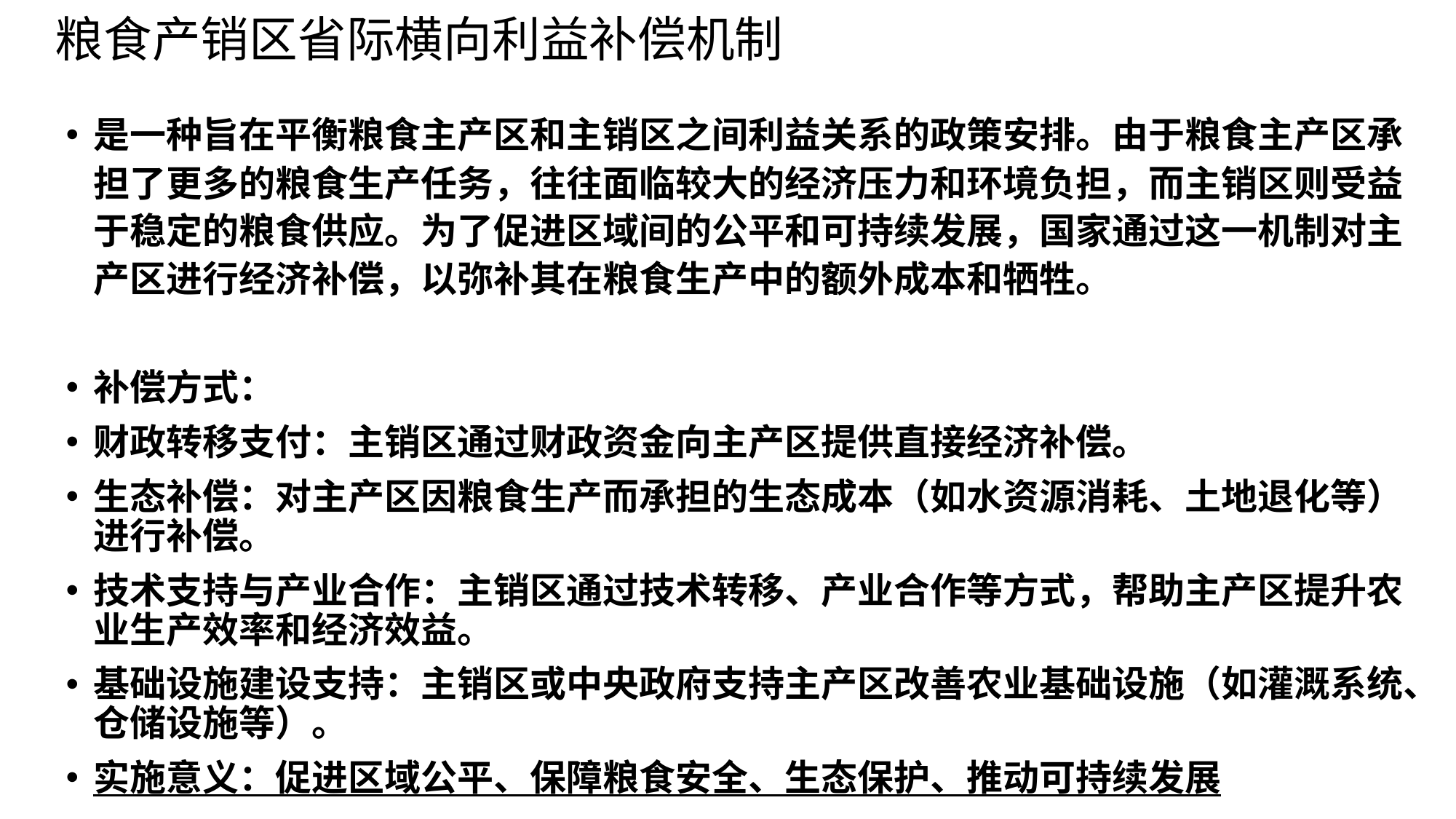

粮食产销区省际横向利益补偿机制
是一种旨在平衡粮食主产区和主销区之间利益关系的政策安排。由于粮食主产区承担了更多的粮食生产任务，往往面临较大的经济压力和环境负担，而主销区则受益于稳定的粮食供应。为了促进区域间的公平和可持续发展，国家通过这一机制对主产区进行经济补偿，以弥补其在粮食生产中的额外成本和牺牲。

补偿方式：
财政转移支付：主销区通过财政资金向主产区提供直接经济补偿。
生态补偿：对主产区因粮食生产而承担的生态成本（如水资源消耗、土地退化等）进行补偿。
技术支持与产业合作：主销区通过技术转移、产业合作等方式，帮助主产区提升农业生产效率和经济效益。
基础设施建设支持：主销区或中央政府支持主产区改善农业基础设施（如灌溉系统、仓储设施等）。
实施意义：促进区域公平、保障粮食安全、生态保护、推动可持续发展